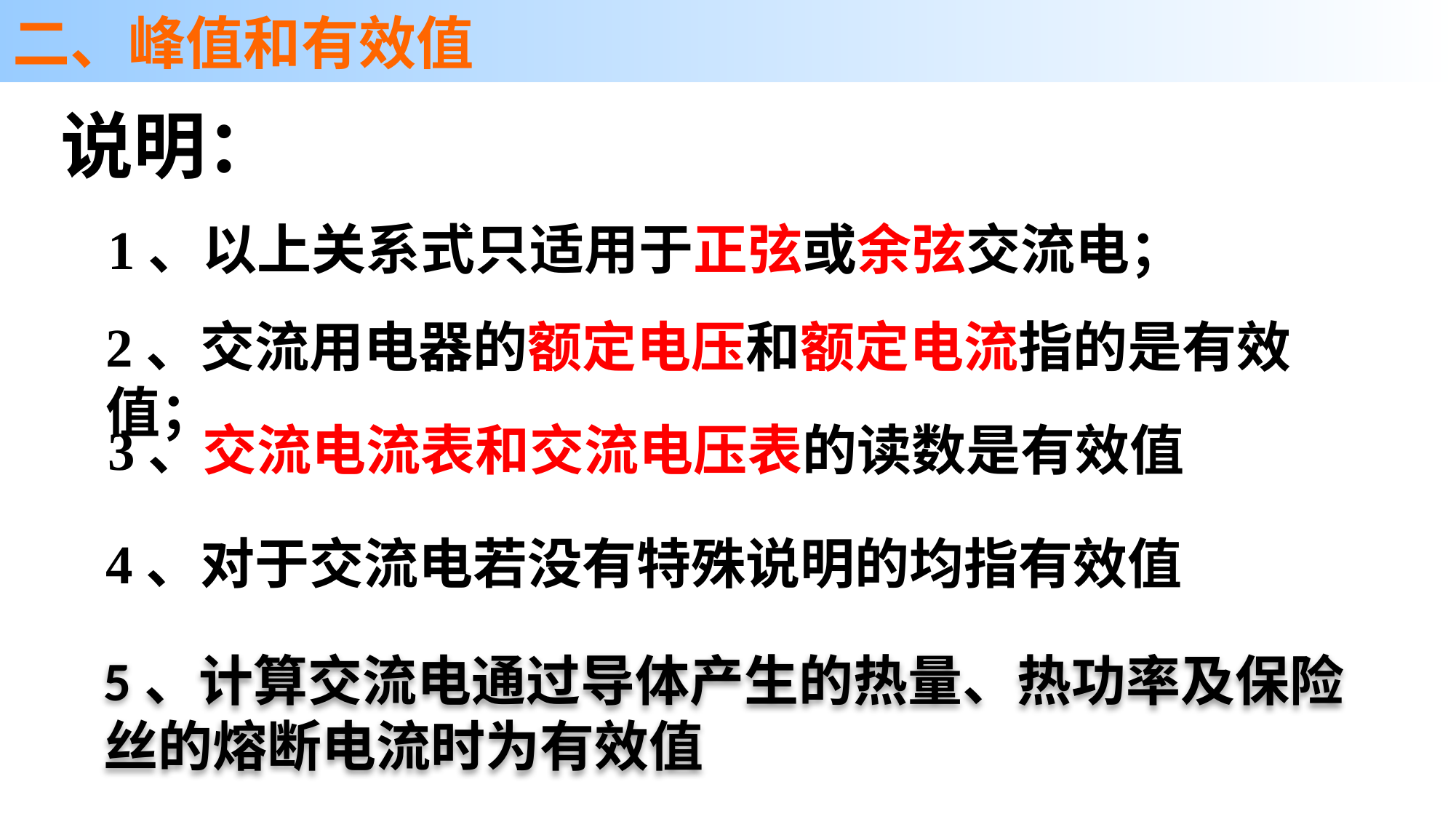

二、峰值和有效值
说明：
1、以上关系式只适用于正弦或余弦交流电；
2、交流用电器的额定电压和额定电流指的是有效值；
3、交流电流表和交流电压表的读数是有效值
4、对于交流电若没有特殊说明的均指有效值
5、计算交流电通过导体产生的热量、热功率及保险丝的熔断电流时为有效值